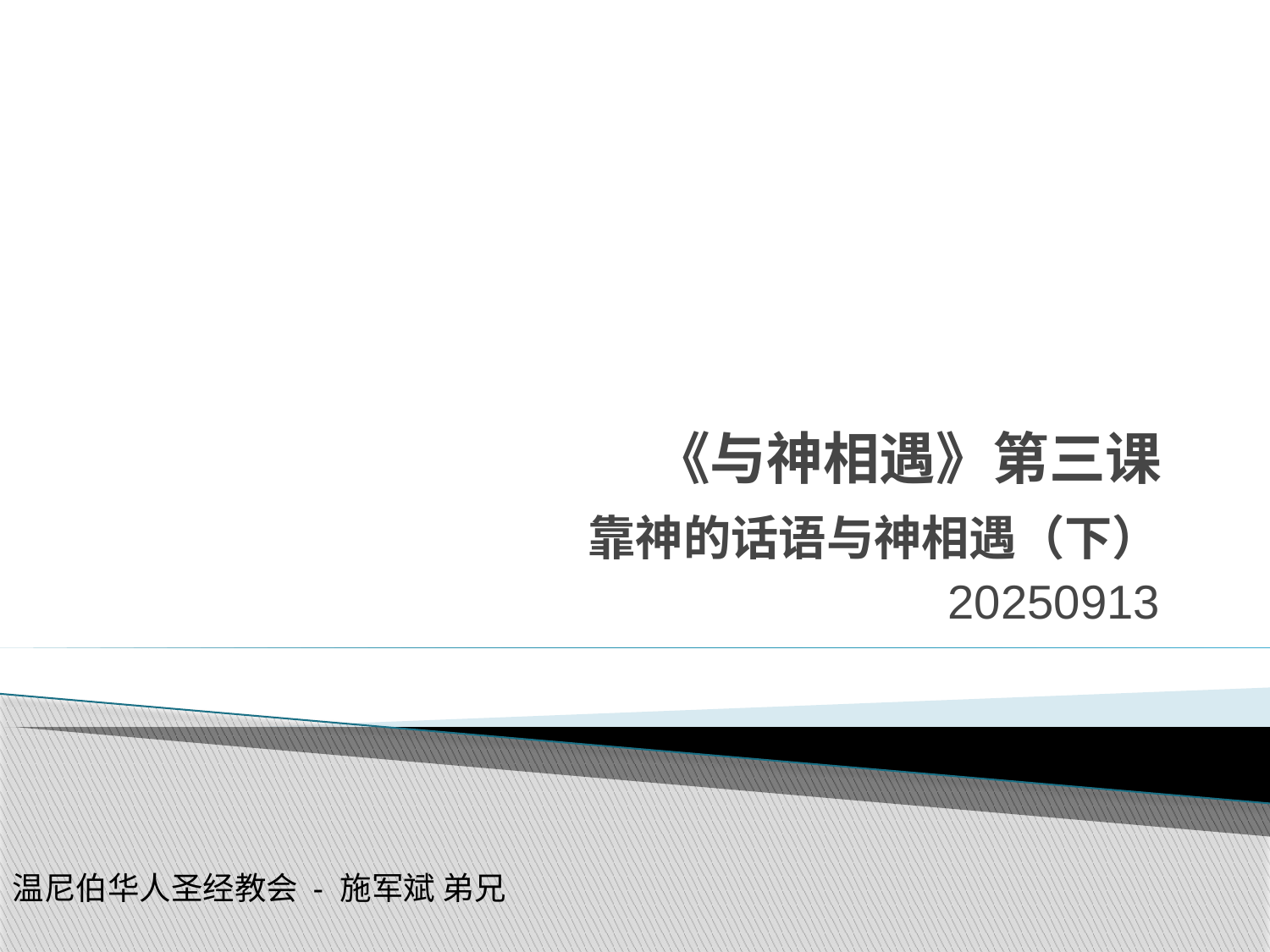

# 《与神相遇》第三课
靠神的话语与神相遇（下）
20250913
温尼伯华人圣经教会 - 施军斌 弟兄